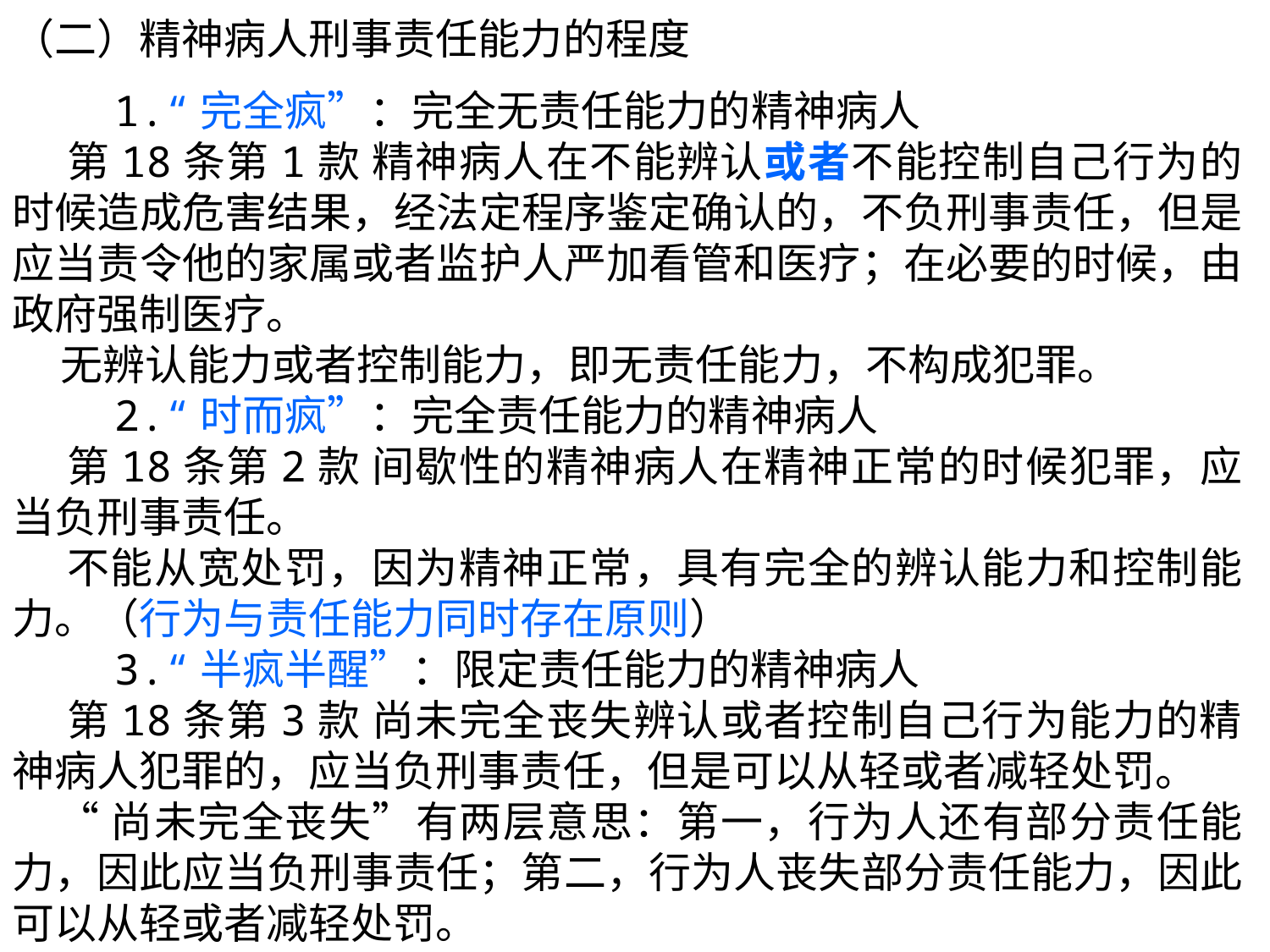

（二）精神病人刑事责任能力的程度

    1.“完全疯”：完全无责任能力的精神病人
    第18条第1款 精神病人在不能辨认或者不能控制自己行为的时候造成危害结果，经法定程序鉴定确认的，不负刑事责任，但是应当责令他的家属或者监护人严加看管和医疗；在必要的时候，由政府强制医疗。
    无辨认能力或者控制能力，即无责任能力，不构成犯罪。
    2.“时而疯”：完全责任能力的精神病人
    第18条第2款 间歇性的精神病人在精神正常的时候犯罪，应当负刑事责任。
    不能从宽处罚，因为精神正常，具有完全的辨认能力和控制能力。（行为与责任能力同时存在原则）
    3.“半疯半醒”：限定责任能力的精神病人
    第18条第3款 尚未完全丧失辨认或者控制自己行为能力的精神病人犯罪的，应当负刑事责任，但是可以从轻或者减轻处罚。
    “尚未完全丧失”有两层意思：第一，行为人还有部分责任能力，因此应当负刑事责任；第二，行为人丧失部分责任能力，因此可以从轻或者减轻处罚。